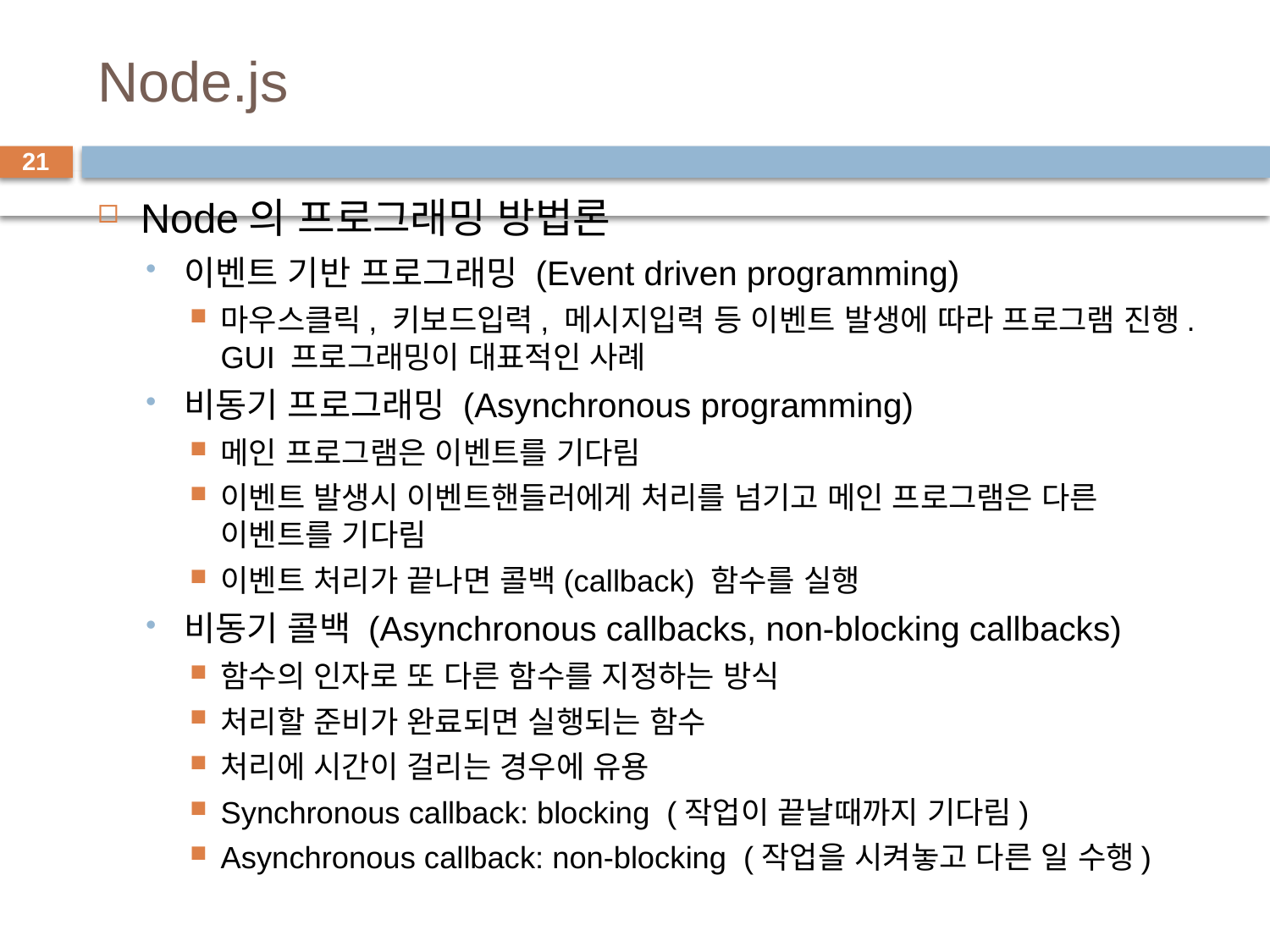

# Node.js
21
Node의 프로그래밍 방법론
이벤트 기반 프로그래밍 (Event driven programming)
마우스클릭, 키보드입력, 메시지입력 등 이벤트 발생에 따라 프로그램 진행. GUI 프로그래밍이 대표적인 사례
비동기 프로그래밍 (Asynchronous programming)
메인 프로그램은 이벤트를 기다림
이벤트 발생시 이벤트핸들러에게 처리를 넘기고 메인 프로그램은 다른 이벤트를 기다림
이벤트 처리가 끝나면 콜백(callback) 함수를 실행
비동기 콜백 (Asynchronous callbacks, non-blocking callbacks)
함수의 인자로 또 다른 함수를 지정하는 방식
처리할 준비가 완료되면 실행되는 함수
처리에 시간이 걸리는 경우에 유용
Synchronous callback: blocking  (작업이 끝날때까지 기다림)
Asynchronous callback: non-blocking  (작업을 시켜놓고 다른 일 수행)